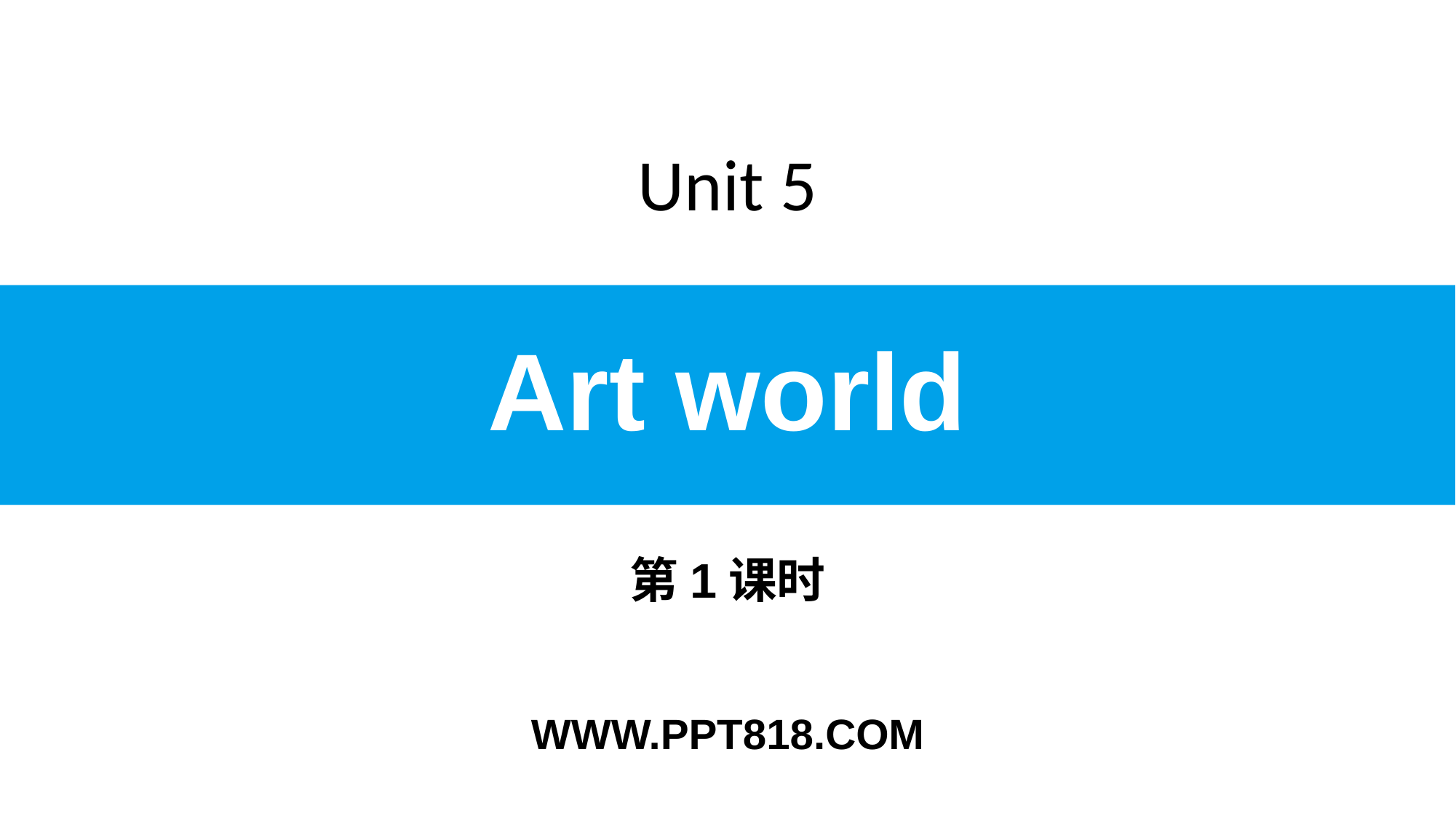

Unit 5
# Art world
第1课时
WWW.PPT818.COM